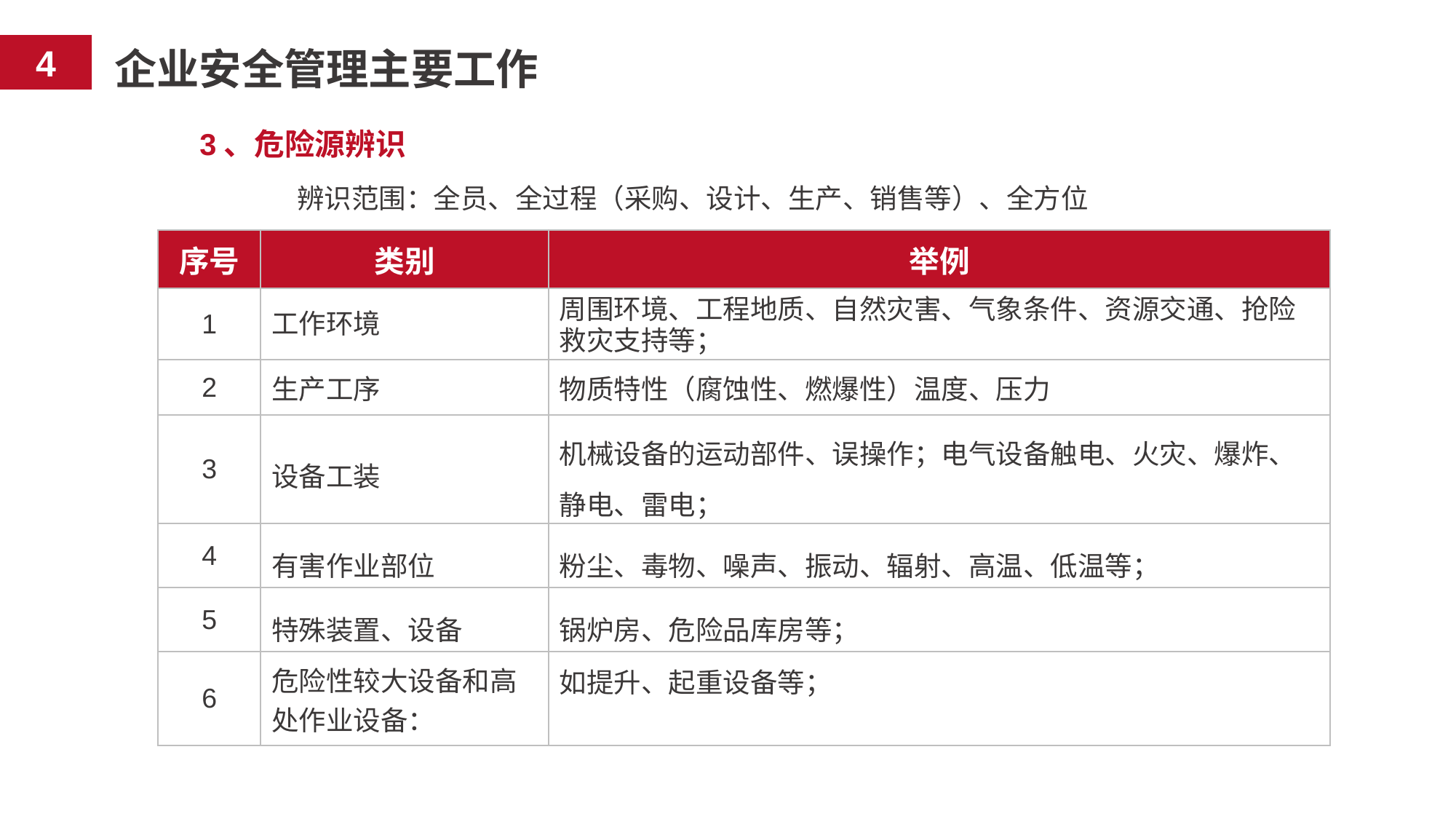

4
企业安全管理主要工作
3、危险源辨识
辨识范围：全员、全过程（采购、设计、生产、销售等）、全方位
| 序号 | 类别 | 举例 |
| --- | --- | --- |
| 1 | 工作环境 | 周围环境、工程地质、自然灾害、气象条件、资源交通、抢险救灾支持等； |
| 2 | 生产工序 | 物质特性（腐蚀性、燃爆性）温度、压力 |
| 3 | 设备工装 | 机械设备的运动部件、误操作；电气设备触电、火灾、爆炸、静电、雷电； |
| 4 | 有害作业部位 | 粉尘、毒物、噪声、振动、辐射、高温、低温等； |
| 5 | 特殊装置、设备 | 锅炉房、危险品库房等； |
| 6 | 危险性较大设备和高处作业设备： | 如提升、起重设备等； |